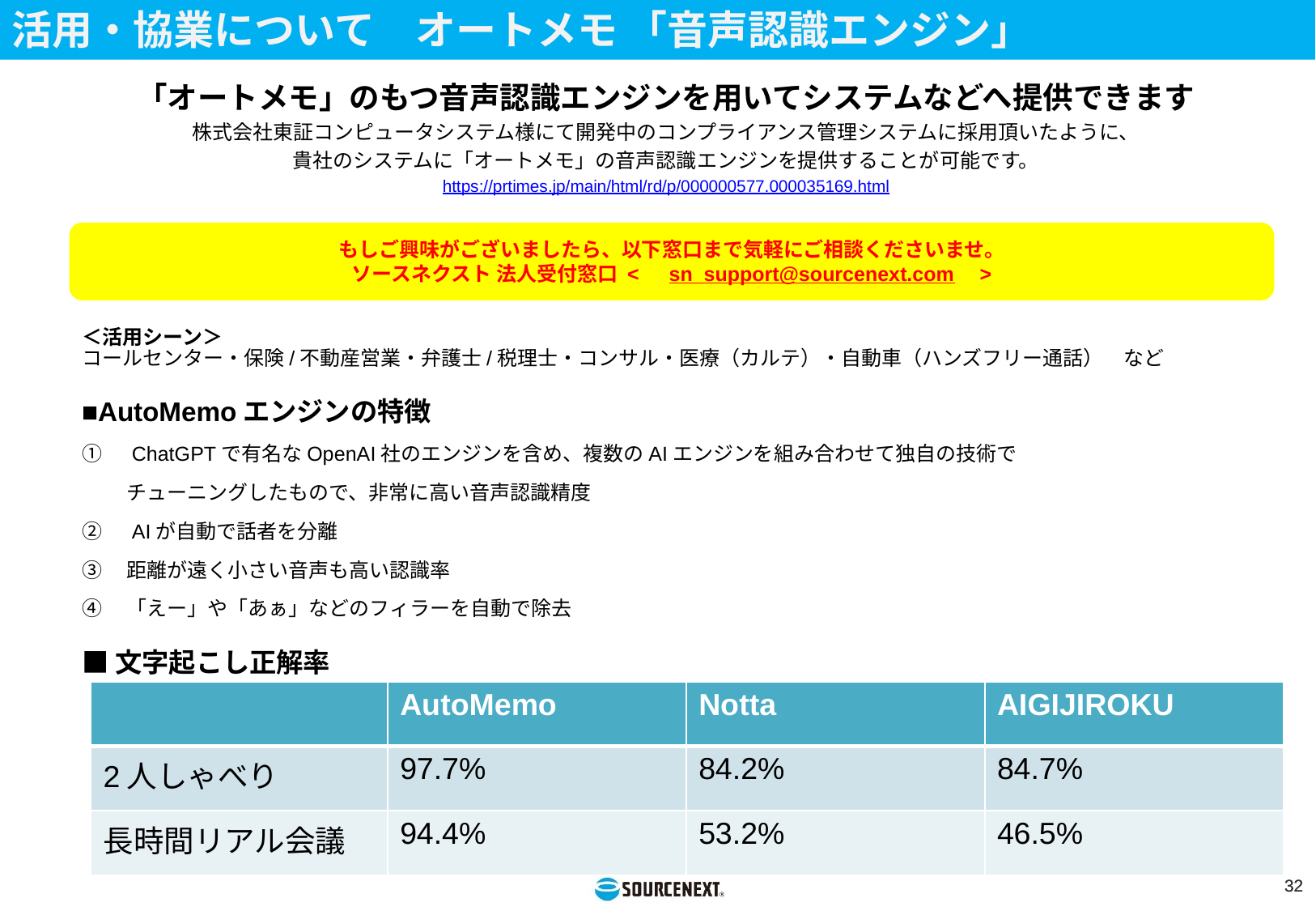

活用・協業について　オートメモ 「音声認識エンジン」
「オートメモ」のもつ音声認識エンジンを用いてシステムなどへ提供できます
株式会社東証コンピュータシステム様にて開発中のコンプライアンス管理システムに採用頂いたように、
貴社のシステムに「オートメモ」の音声認識エンジンを提供することが可能です。
https://prtimes.jp/main/html/rd/p/000000577.000035169.html
もしご興味がございましたら、以下窓口まで気軽にご相談くださいませ。
ソースネクスト 法人受付窓口 <　sn_support@sourcenext.com　>
＜活用シーン＞
コールセンター・保険/不動産営業・弁護士/税理士・コンサル・医療（カルテ）・自動車（ハンズフリー通話）　など
■AutoMemoエンジンの特徴
①　ChatGPTで有名なOpenAI社のエンジンを含め、複数のAIエンジンを組み合わせて独自の技術で
　　 チューニングしたもので、非常に高い音声認識精度
②　AIが自動で話者を分離
③　距離が遠く小さい音声も高い認識率
④　「えー」や「あぁ」などのフィラーを自動で除去
■文字起こし正解率音源からの

|  | AutoMemo | Notta | AIGIJIROKU |
| --- | --- | --- | --- |
| 2人しゃべり | 97.7% | 84.2% | 84.7% |
| 長時間リアル会議 | 94.4% | 53.2% | 46.5% |